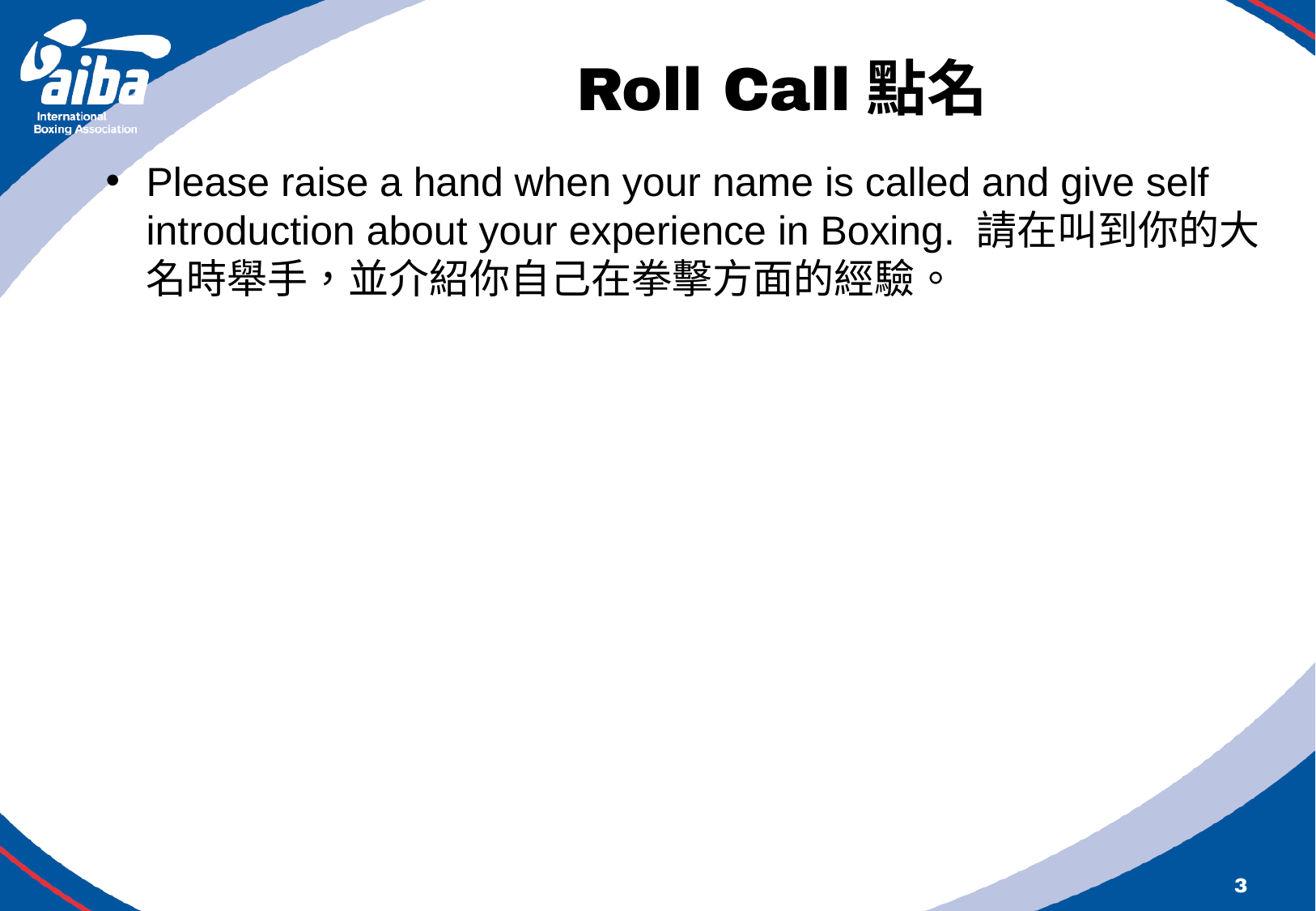

# Roll Call點名
Please raise a hand when your name is called and give self introduction about your experience in Boxing. 請在叫到你的大名時舉手，並介紹你自己在拳擊方面的經驗。
3